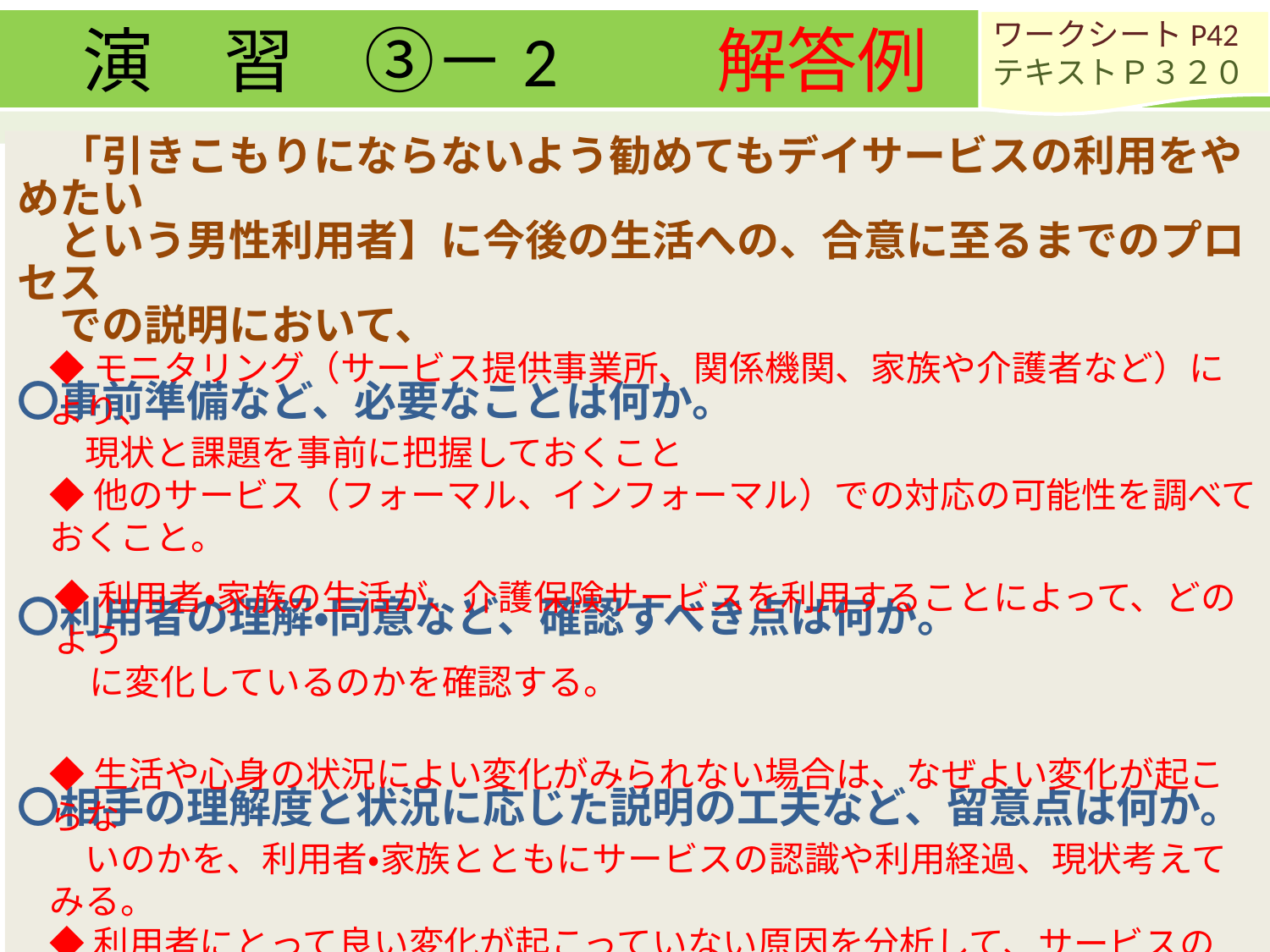

演　習　③－2　　解答例
ワークシートP42
テキストＰ３２０

　「引きこもりにならないよう勧めてもデイサービスの利用をやめたい
　という男性利用者】に今後の生活への、合意に至るまでのプロセス
　での説明において、
〇事前準備など、必要なことは何か。

〇利用者の理解・同意など、確認すべき点は何か。

〇相手の理解度と状況に応じた説明の工夫など、留意点は何か。

◆モニタリング（サービス提供事業所、関係機関、家族や介護者など）により、
　現状と課題を事前に把握しておくこと
◆他のサービス（フォーマル、インフォーマル）での対応の可能性を調べておくこと。

◆利用者・家族の生活が、介護保険サービスを利用することによって、どのよう
　に変化しているのかを確認する。
◆生活や心身の状況によい変化がみられない場合は、なぜよい変化が起こらな
　いのかを、利用者・家族とともにサービスの認識や利用経過、現状考えてみる。
◆利用者にとって良い変化が起こっていない原因を分析して、サービスの利用方
　法やサービスの内容、頻度等について再検討してみる。